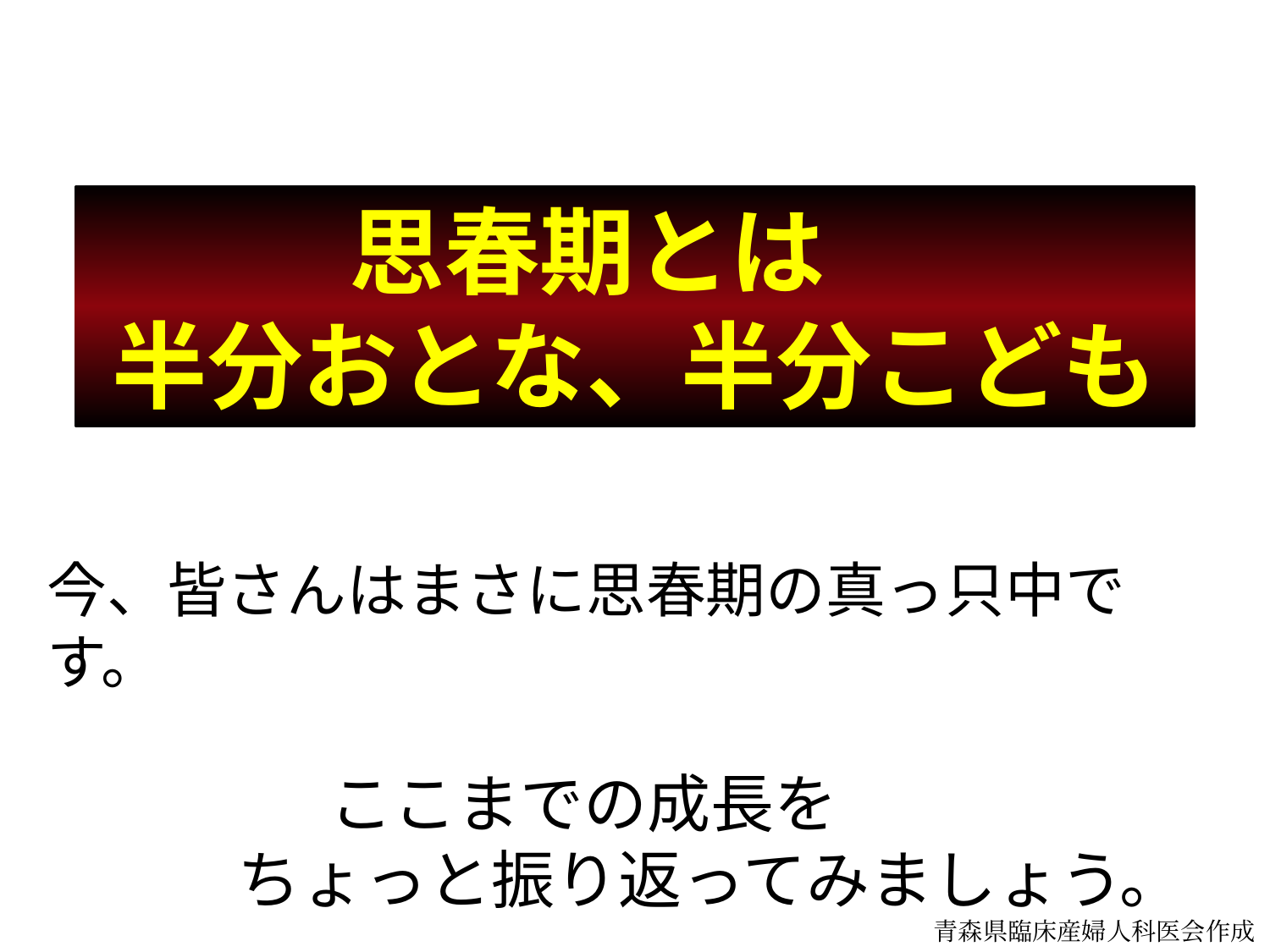

思春期とは
半分おとな、半分こども
今、皆さんはまさに思春期の真っ只中です。

　　　　　ここまでの成長を
　　　ちょっと振り返ってみましょう。
青森県臨床産婦人科医会作成